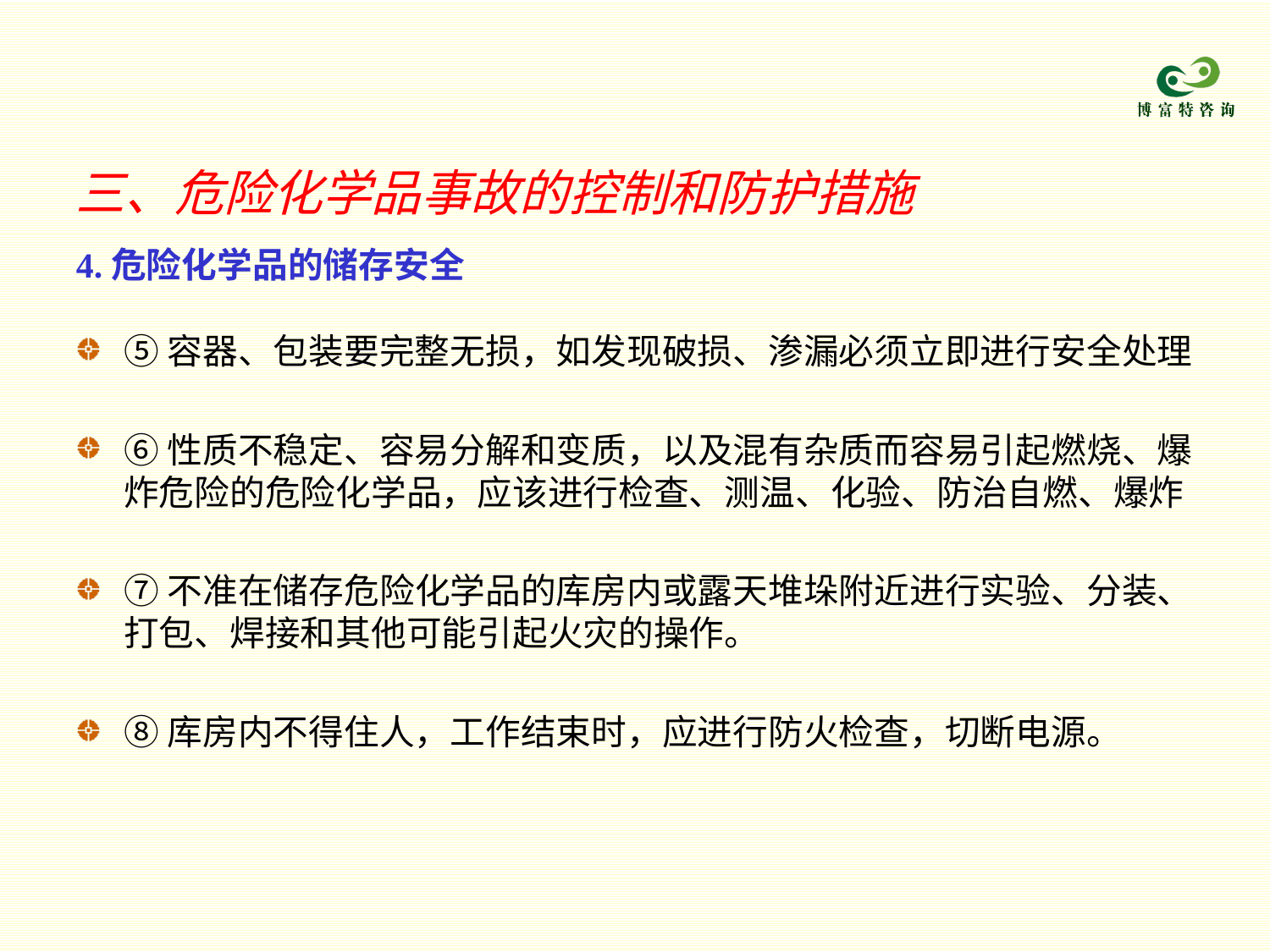

三、危险化学品事故的控制和防护措施
4.危险化学品的储存安全

⑤容器、包装要完整无损，如发现破损、渗漏必须立即进行安全处理

⑥性质不稳定、容易分解和变质，以及混有杂质而容易引起燃烧、爆炸危险的危险化学品，应该进行检查、测温、化验、防治自燃、爆炸

⑦不准在储存危险化学品的库房内或露天堆垛附近进行实验、分装、打包、焊接和其他可能引起火灾的操作。

⑧库房内不得住人，工作结束时，应进行防火检查，切断电源。